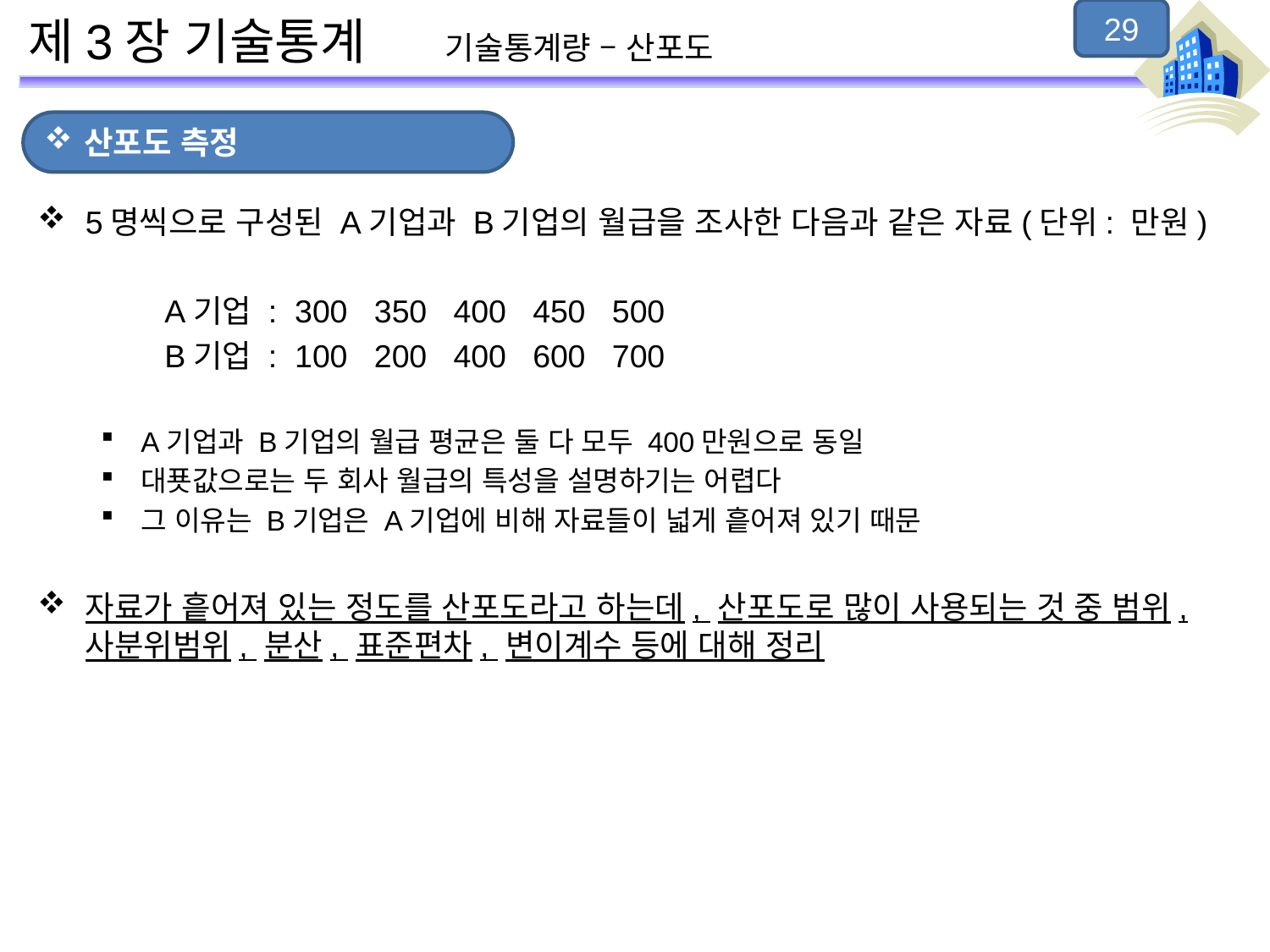

29
# 제3장 기술통계         기술통계량 – 산포도
산포도 측정
5명씩으로 구성된 A기업과 B기업의 월급을 조사한 다음과 같은 자료(단위: 만원)

	A기업 :  300   350   400   450   500
	B기업 :  100   200   400   600   700

A기업과 B기업의 월급 평균은 둘 다 모두 400만원으로 동일
대푯값으로는 두 회사 월급의 특성을 설명하기는 어렵다
그 이유는 B기업은 A기업에 비해 자료들이 넓게 흩어져 있기 때문

자료가 흩어져 있는 정도를 산포도라고 하는데, 산포도로 많이 사용되는 것 중 범위, 사분위범위, 분산, 표준편차, 변이계수 등에 대해 정리